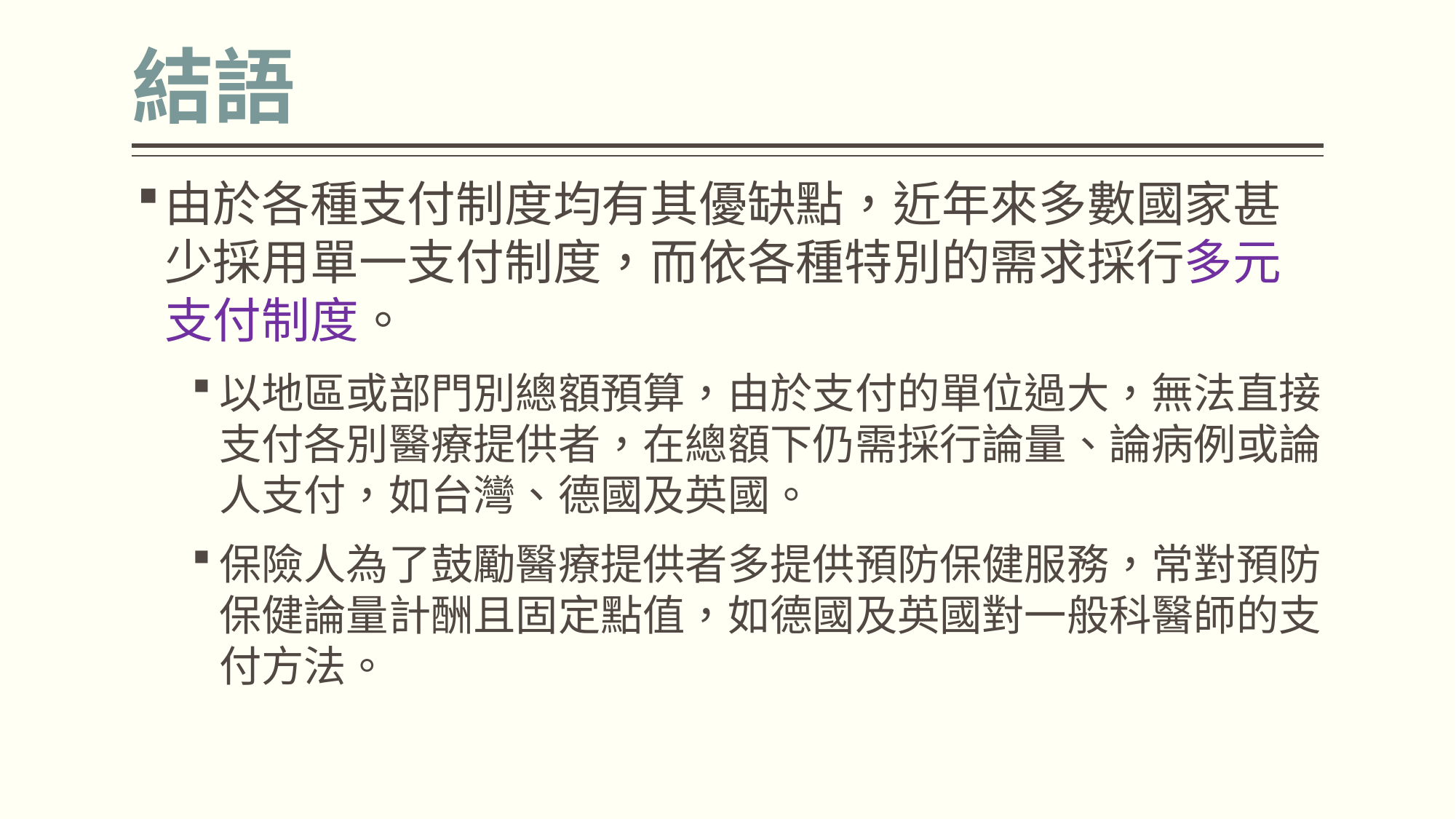

# 結語
由於各種支付制度均有其優缺點，近年來多數國家甚少採用單一支付制度，而依各種特別的需求採行多元支付制度。
以地區或部門別總額預算，由於支付的單位過大，無法直接支付各別醫療提供者，在總額下仍需採行論量、論病例或論人支付，如台灣、德國及英國。
保險人為了鼓勵醫療提供者多提供預防保健服務，常對預防保健論量計酬且固定點值，如德國及英國對一般科醫師的支付方法。